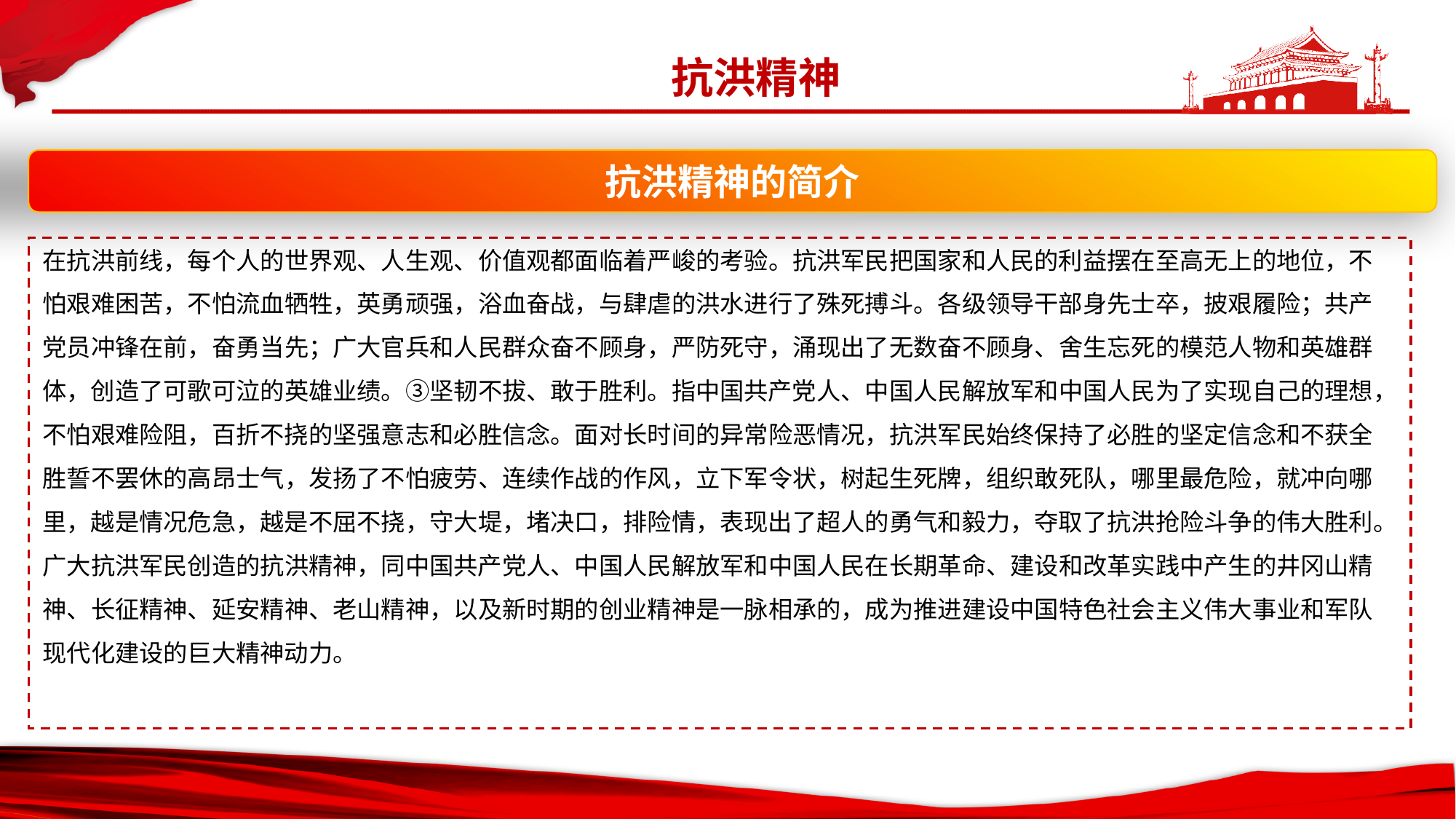

抗洪精神
抗洪精神的简介
在抗洪前线，每个人的世界观、人生观、价值观都面临着严峻的考验。抗洪军民把国家和人民的利益摆在至高无上的地位，不怕艰难困苦，不怕流血牺牲，英勇顽强，浴血奋战，与肆虐的洪水进行了殊死搏斗。各级领导干部身先士卒，披艰履险；共产党员冲锋在前，奋勇当先；广大官兵和人民群众奋不顾身，严防死守，涌现出了无数奋不顾身、舍生忘死的模范人物和英雄群体，创造了可歌可泣的英雄业绩。③坚韧不拔、敢于胜利。指中国共产党人、中国人民解放军和中国人民为了实现自己的理想，不怕艰难险阻，百折不挠的坚强意志和必胜信念。面对长时间的异常险恶情况，抗洪军民始终保持了必胜的坚定信念和不获全胜誓不罢休的高昂士气，发扬了不怕疲劳、连续作战的作风，立下军令状，树起生死牌，组织敢死队，哪里最危险，就冲向哪里，越是情况危急，越是不屈不挠，守大堤，堵决口，排险情，表现出了超人的勇气和毅力，夺取了抗洪抢险斗争的伟大胜利。广大抗洪军民创造的抗洪精神，同中国共产党人、中国人民解放军和中国人民在长期革命、建设和改革实践中产生的井冈山精神、长征精神、延安精神、老山精神，以及新时期的创业精神是一脉相承的，成为推进建设中国特色社会主义伟大事业和军队现代化建设的巨大精神动力。